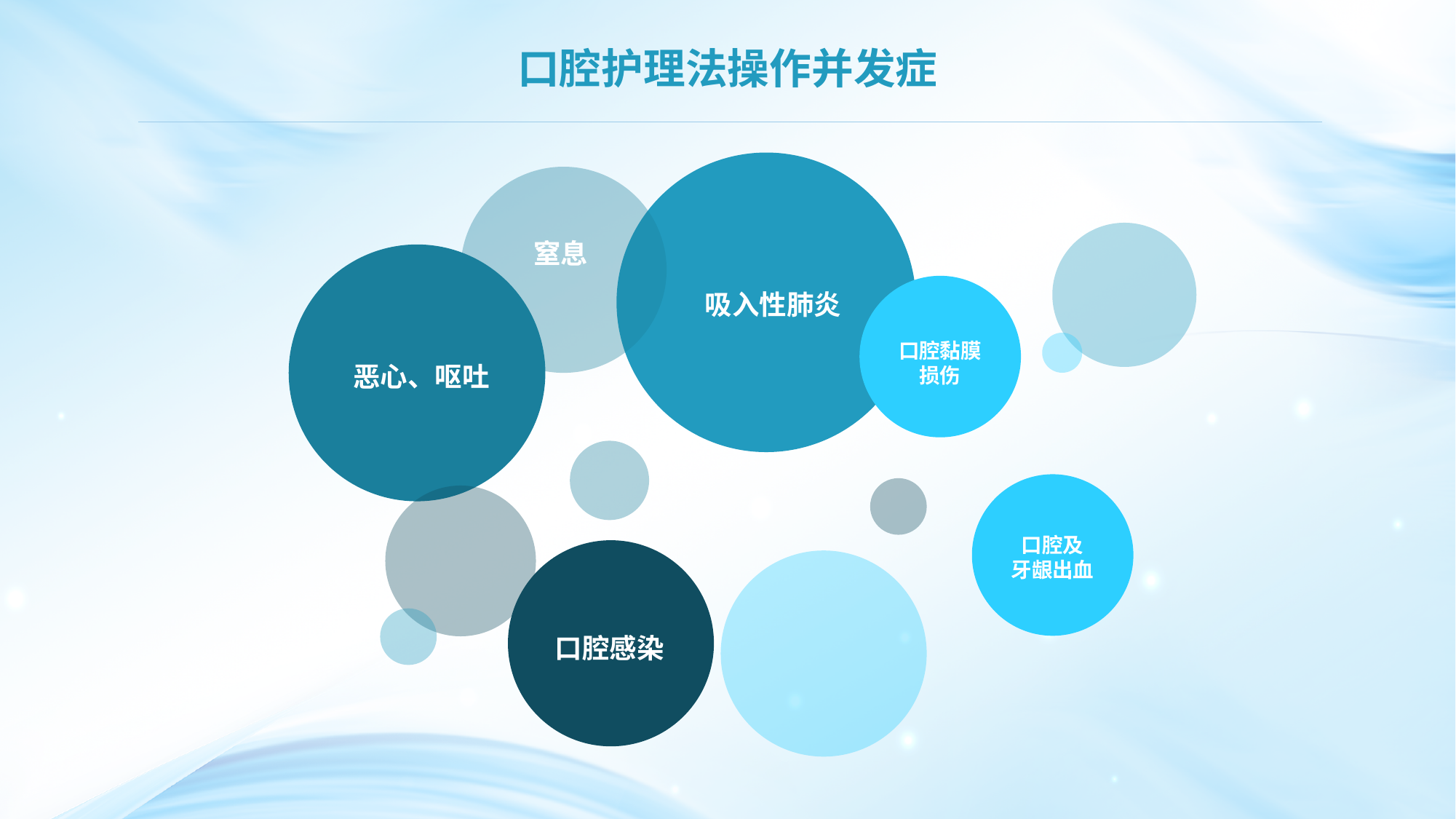

口腔护理法操作并发症

窒息

吸入性肺炎
口腔黏膜
损伤

恶心、呕吐

口腔及
牙龈出血

口腔感染